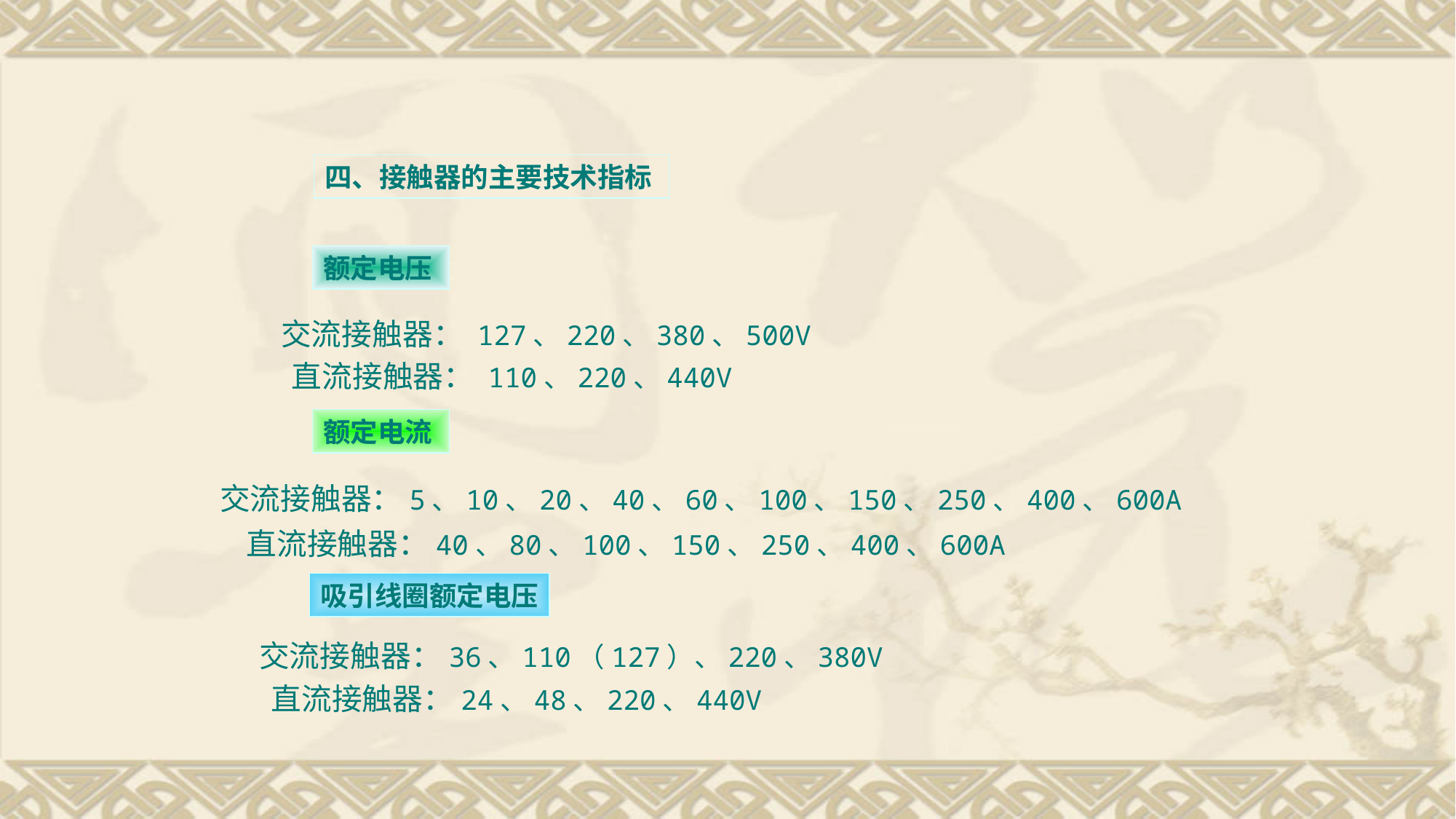

四、接触器的主要技术指标
额定电压
交流接触器： 127、220、380、500V
直流接触器： 110、220、440V
额定电流
交流接触器：5、10、20、40、60、100、150、250、400、600A
直流接触器：40、80、100、150、250、400、600A
吸引线圈额定电压
交流接触器：36、110（127）、220、380V
直流接触器：24、48、220、440V
26